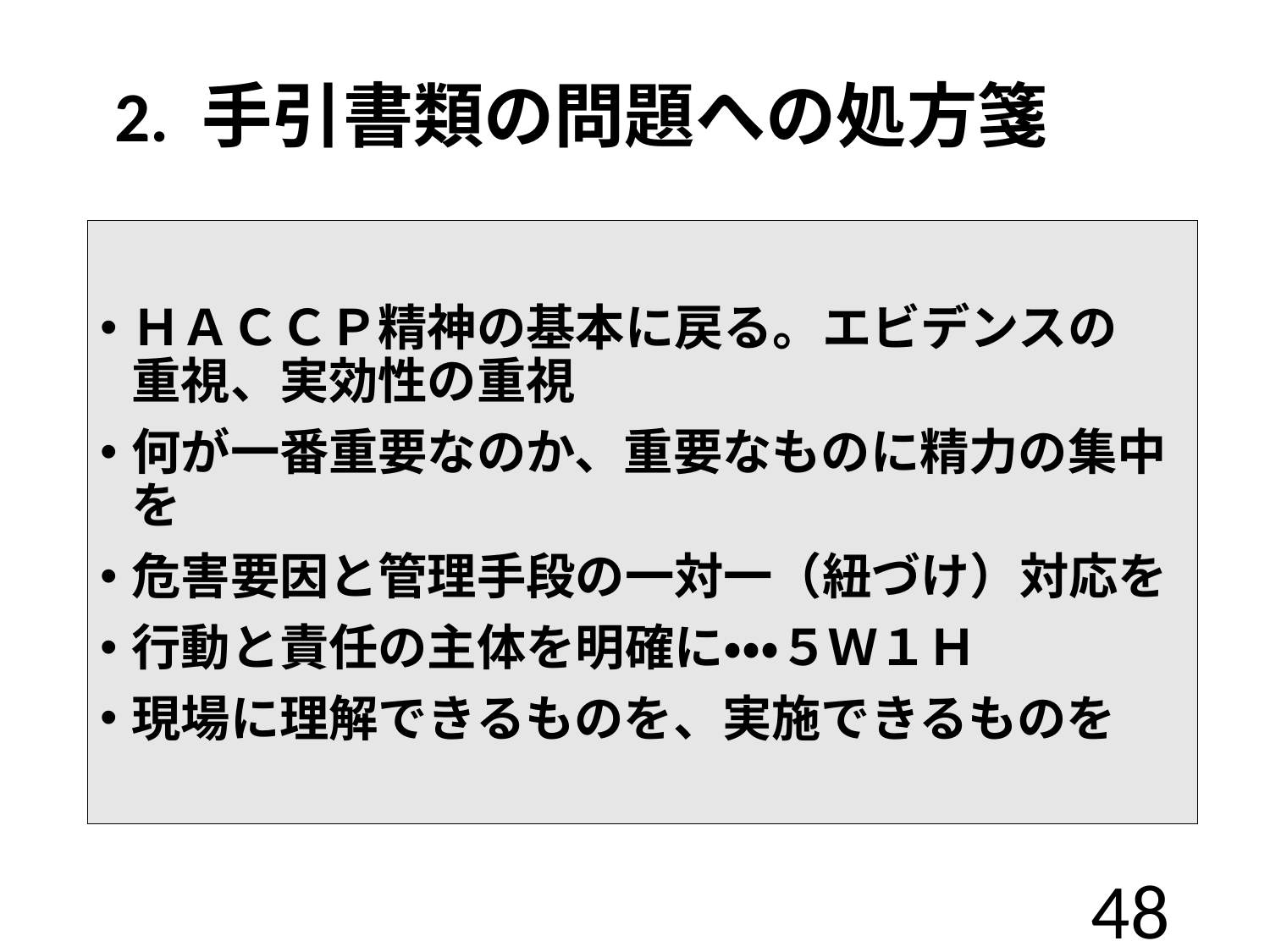

# 2. 手引書類の問題への処方箋

ＨＡＣＣＰ精神の基本に戻る。エビデンスの　重視、実効性の重視
何が一番重要なのか、重要なものに精力の集中を
危害要因と管理手段の一対一（紐づけ）対応を
行動と責任の主体を明確に・・・５Ｗ１Ｈ
現場に理解できるものを、実施できるものを
48